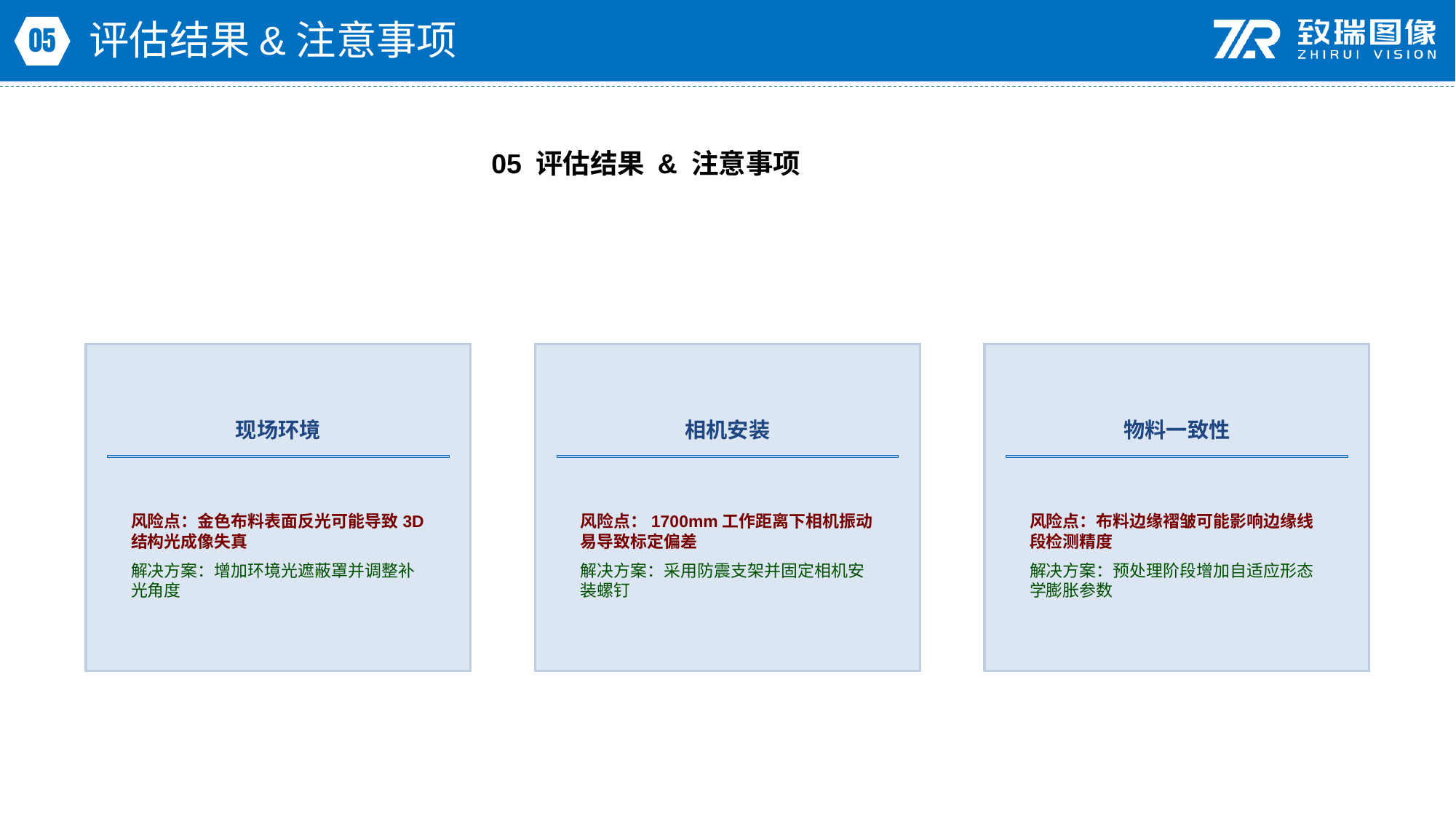

评估结果&注意事项
05

05 评估结果 & 注意事项

现场环境

相机安装

物料一致性

风险点：金色布料表面反光可能导致3D结构光成像失真
解决方案：增加环境光遮蔽罩并调整补光角度

风险点：1700mm工作距离下相机振动易导致标定偏差
解决方案：采用防震支架并固定相机安装螺钉

风险点：布料边缘褶皱可能影响边缘线段检测精度
解决方案：预处理阶段增加自适应形态学膨胀参数